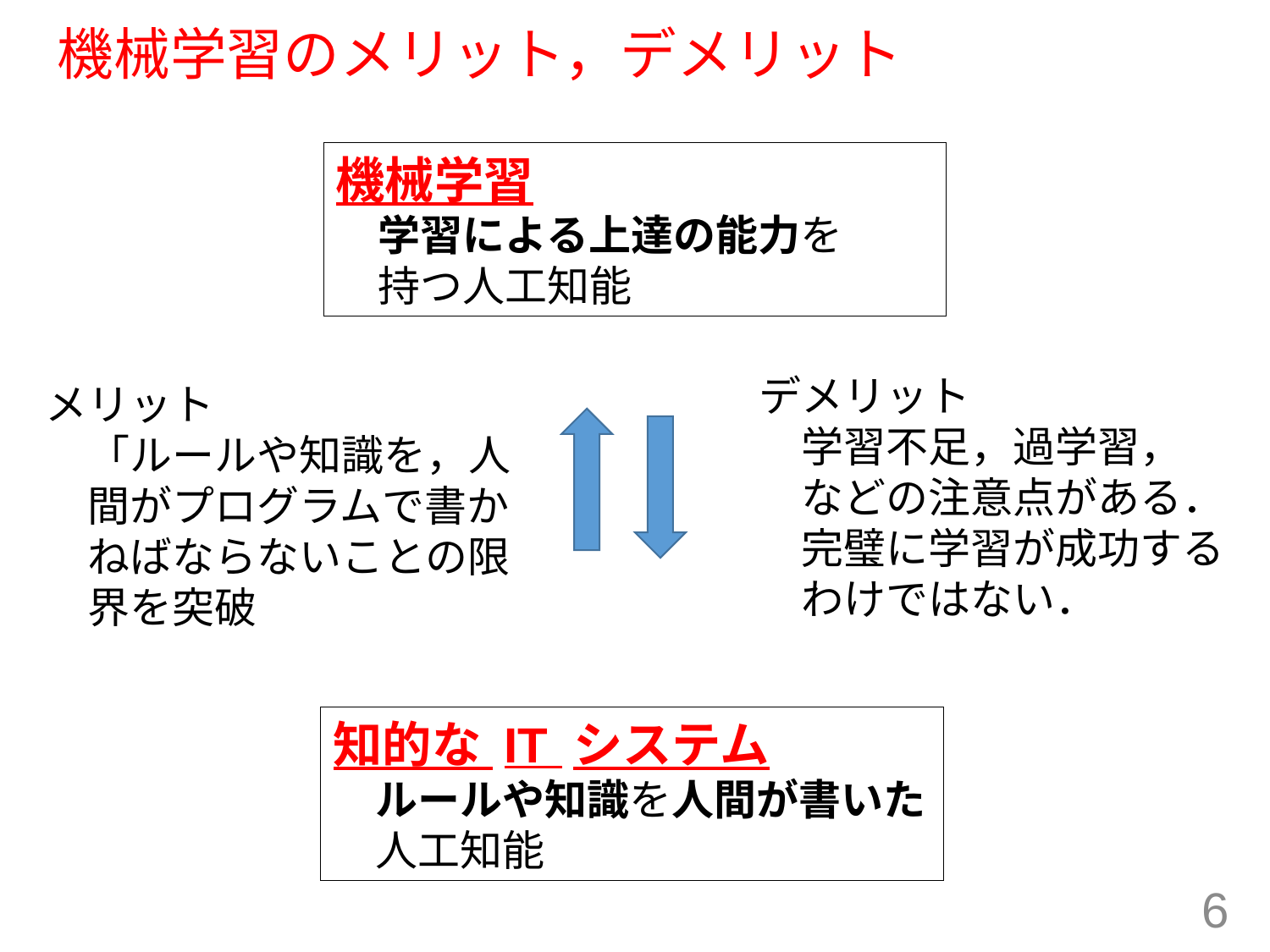

# 機械学習のメリット，デメリット
機械学習
　学習による上達の能力を
　持つ人工知能
デメリット
　学習不足，過学習，
　などの注意点がある．
　完璧に学習が成功する
　わけではない．
メリット
　「ルールや知識を，人
　間がプログラムで書か
　ねばならないことの限
　界を突破

知的な IT システム
　ルールや知識を人間が書いた
　人工知能
6